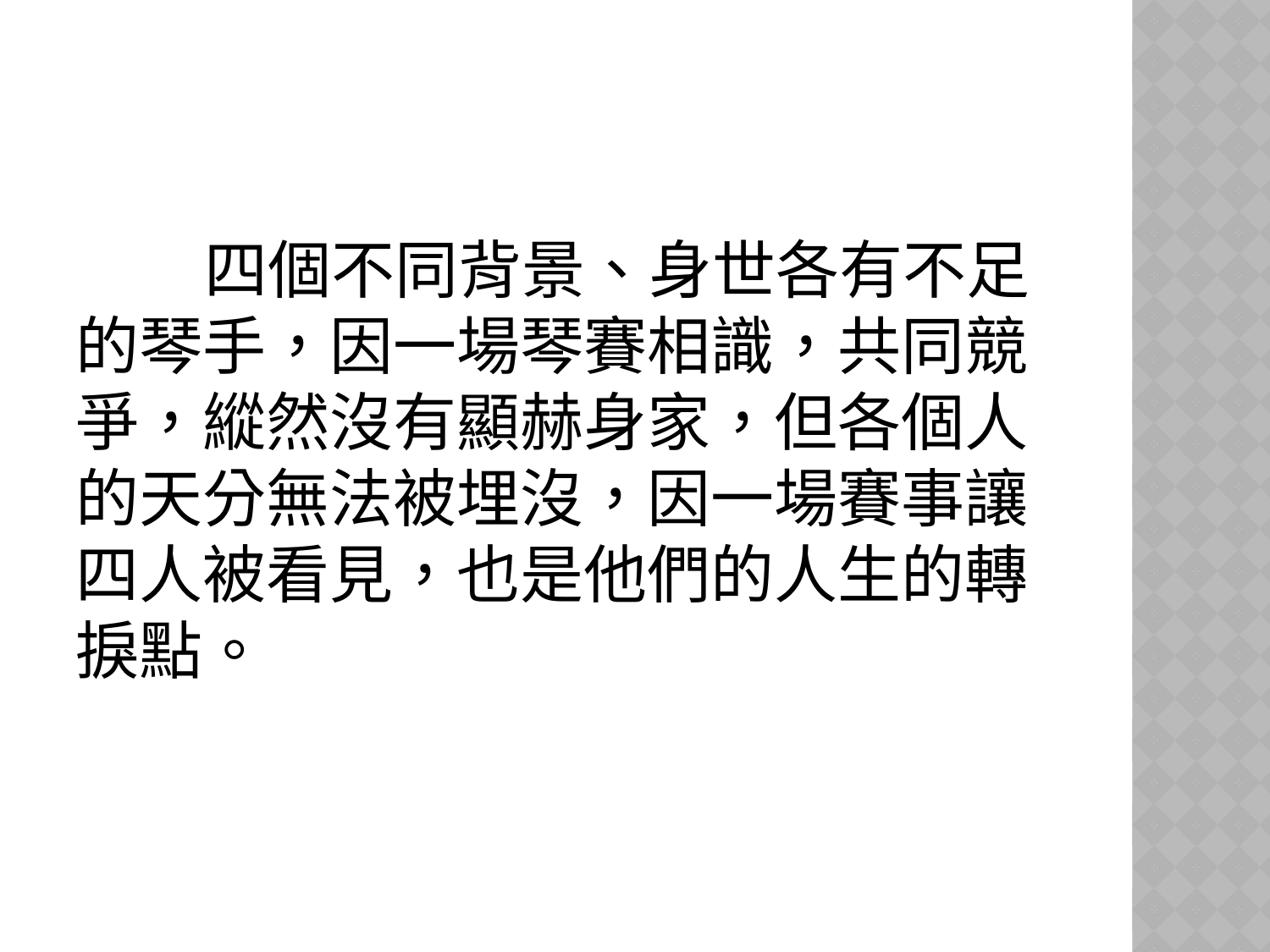

#
        四個不同背景、身世各有不足的琴手，因一場琴賽相識，共同競爭，縱然沒有顯赫身家，但各個人的天分無法被埋沒，因一場賽事讓四人被看見，也是他們的人生的轉捩點。